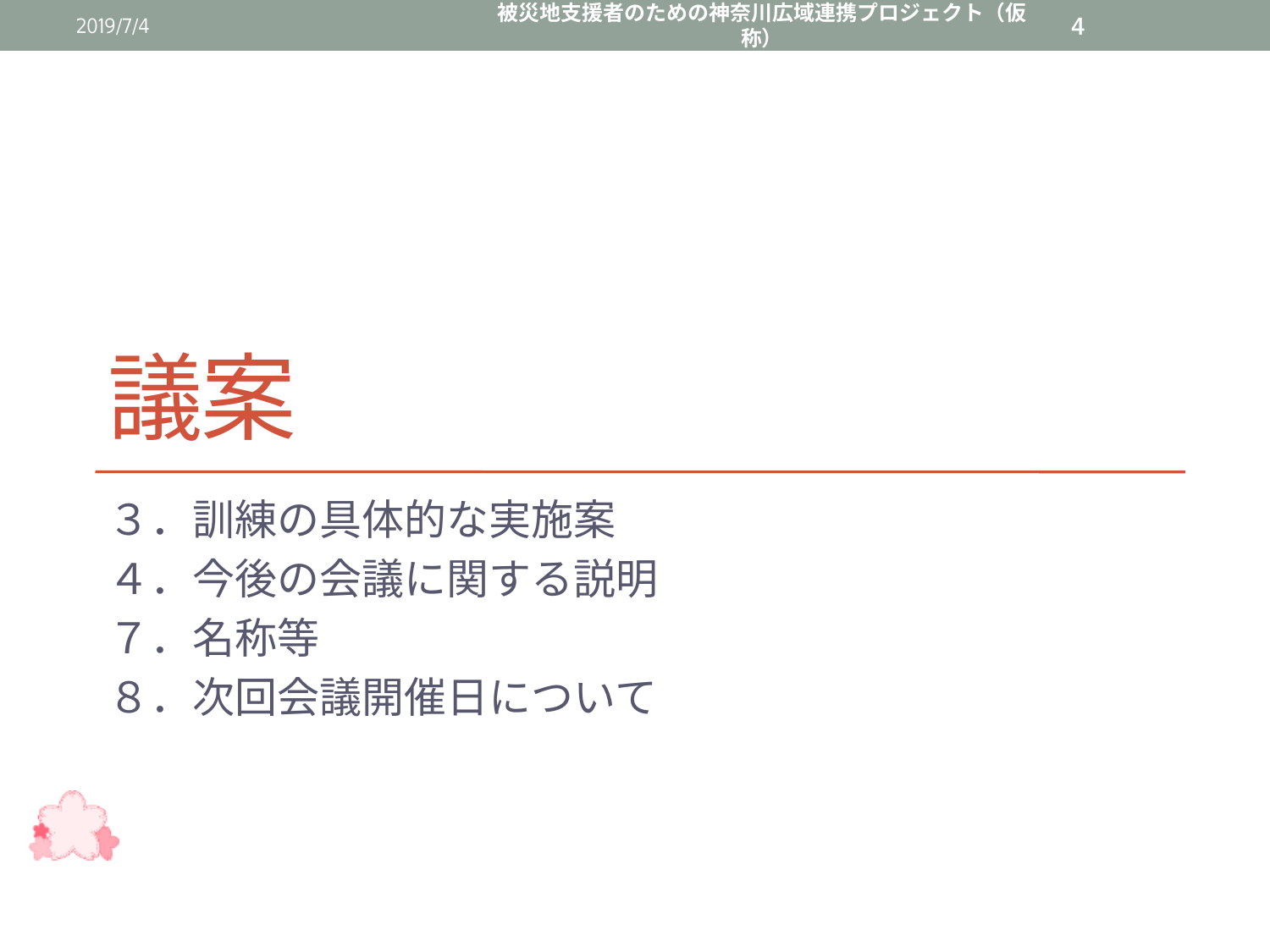

2019/7/4
被災地支援者のための神奈川広域連携プロジェクト（仮称）
4
# 議案
３．訓練の具体的な実施案
４．今後の会議に関する説明
７．名称等
８．次回会議開催日について